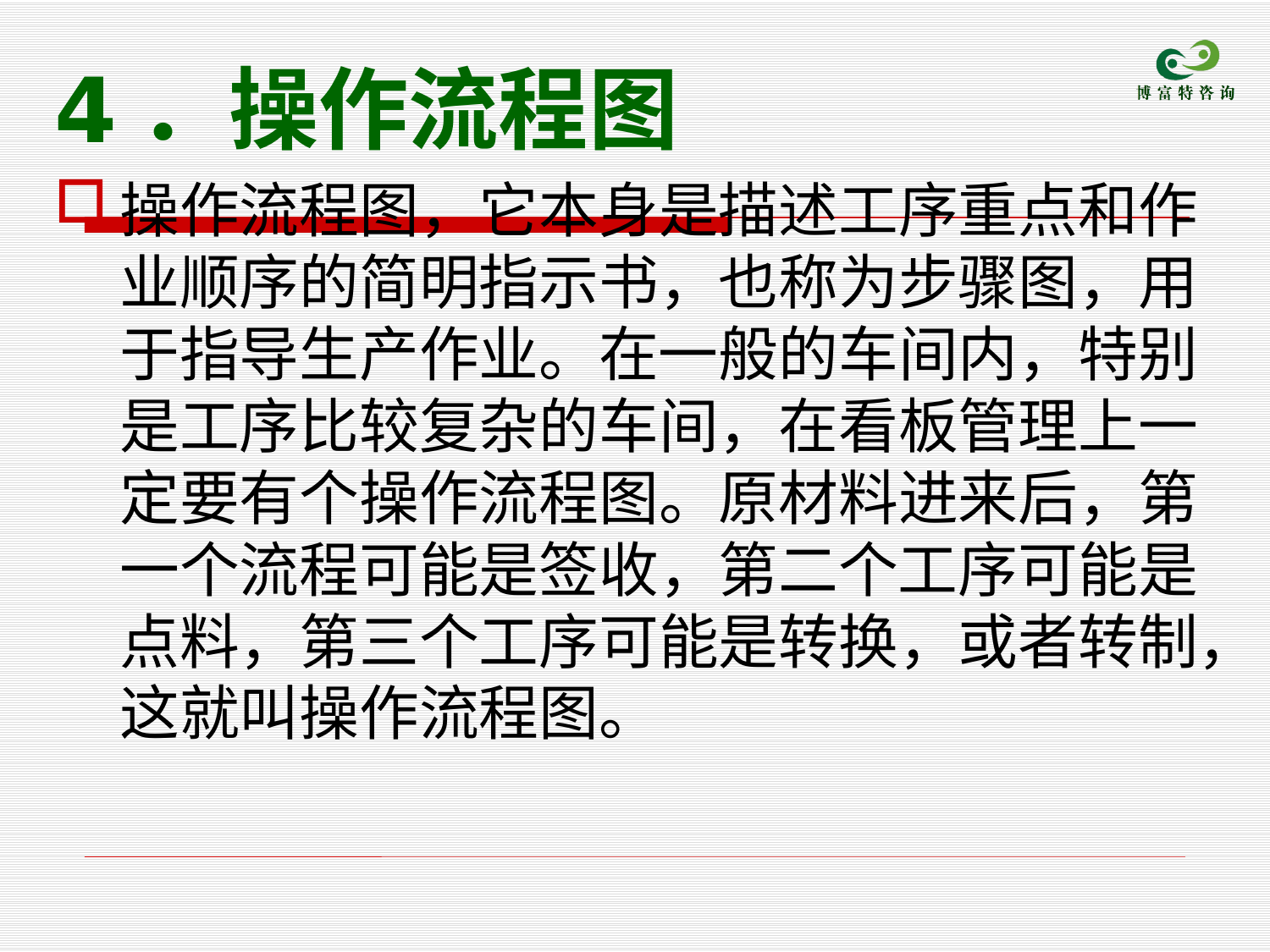

4．操作流程图
操作流程图，它本身是描述工序重点和作业顺序的简明指示书，也称为步骤图，用于指导生产作业。在一般的车间内，特别是工序比较复杂的车间，在看板管理上一定要有个操作流程图。原材料进来后，第一个流程可能是签收，第二个工序可能是点料，第三个工序可能是转换，或者转制，这就叫操作流程图。
472